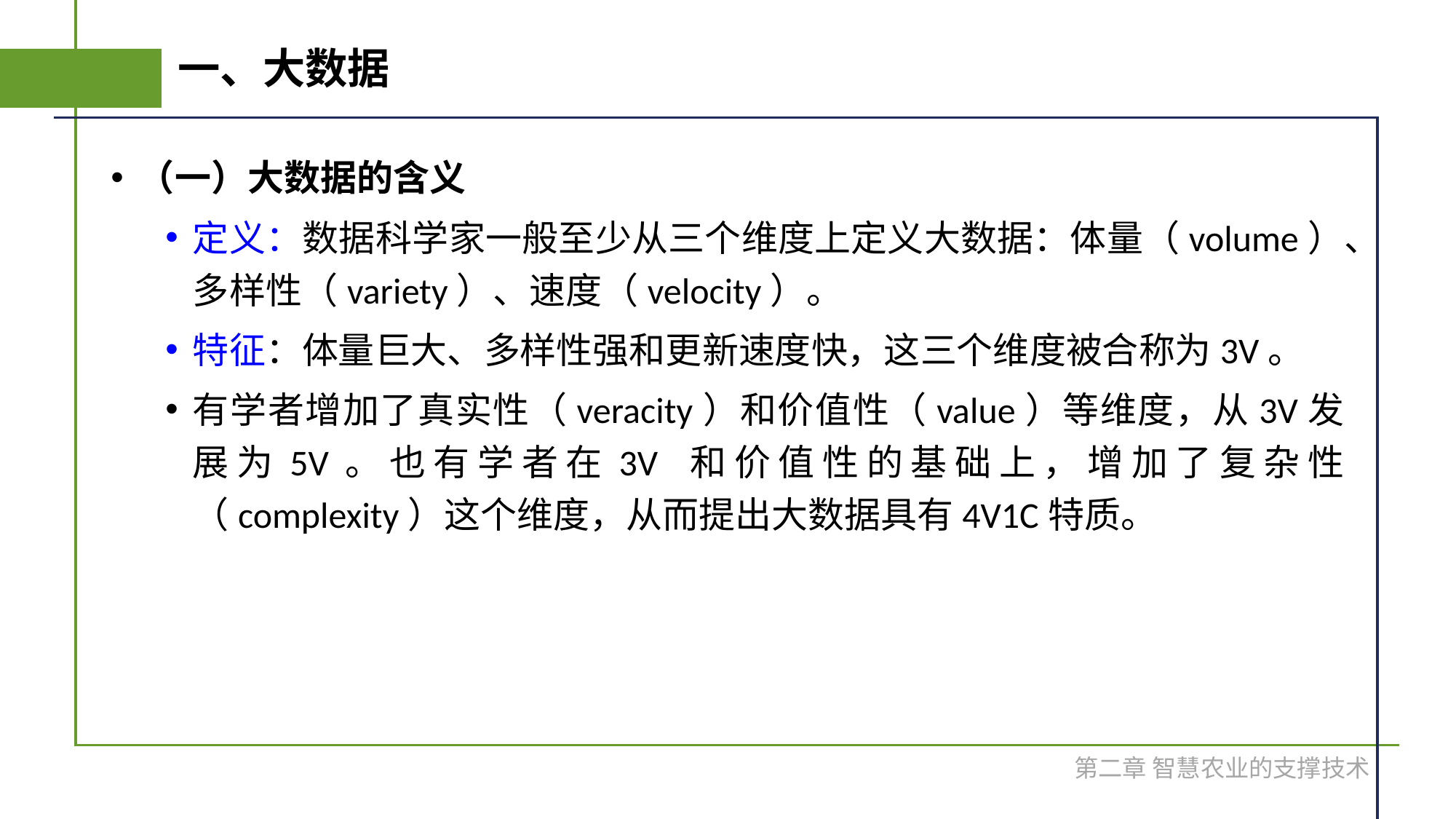

# 一、大数据
（一）大数据的含义
定义：数据科学家一般至少从三个维度上定义大数据：体量（volume）、多样性（variety）、速度（velocity）。
特征：体量巨大、多样性强和更新速度快，这三个维度被合称为3V。
有学者增加了真实性（veracity）和价值性（value）等维度，从3V发展为5V。也有学者在3V 和价值性的基础上，增加了复杂性（complexity）这个维度，从而提出大数据具有4V1C特质。

第二章 智慧农业的支撑技术